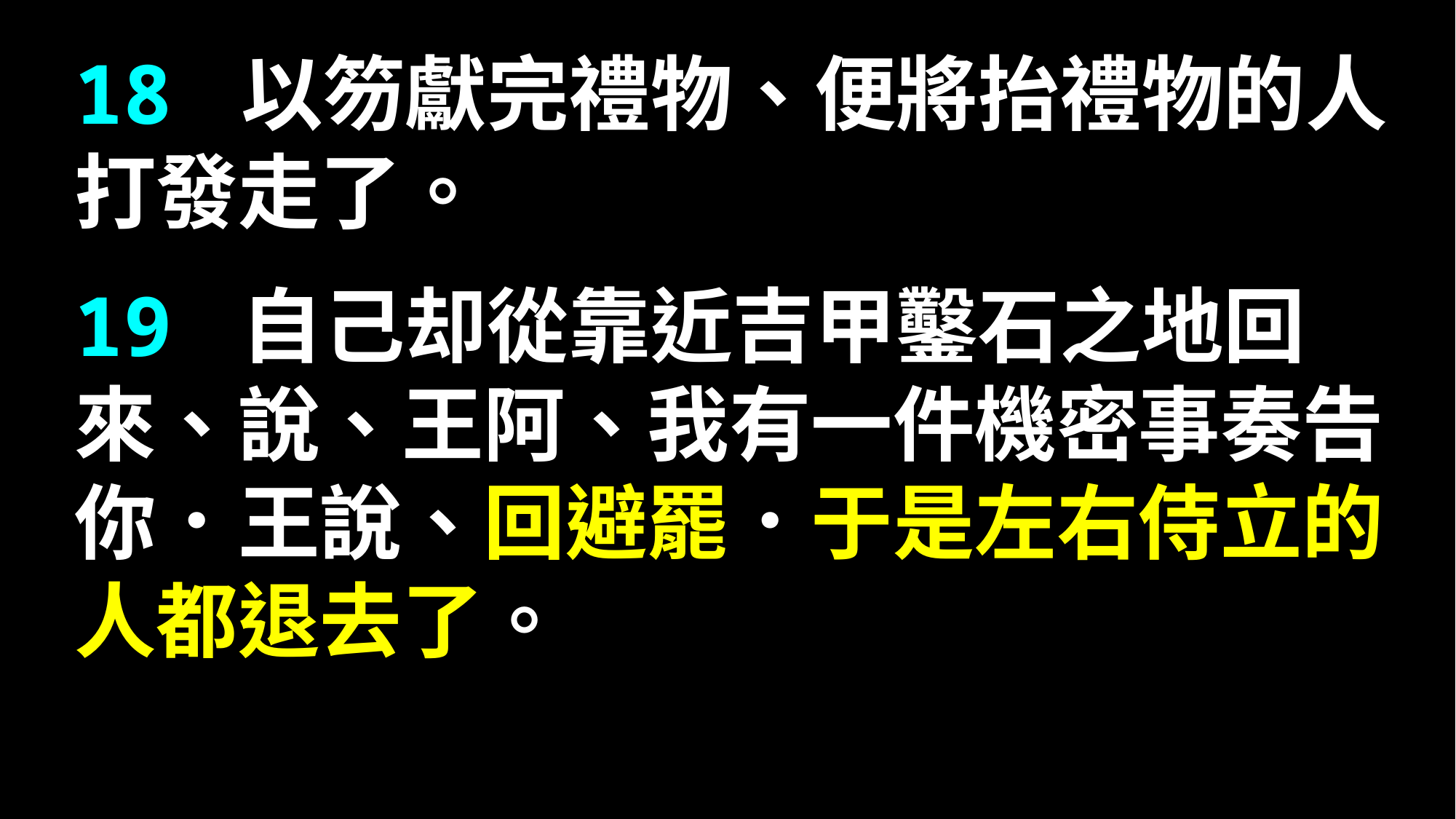

18 以笏獻完禮物、便將抬禮物的人打發走了。
19 自己却從靠近吉甲鑿石之地回來、說、王阿、我有一件機密事奏告你．王說、回避罷．于是左右侍立的人都退去了。